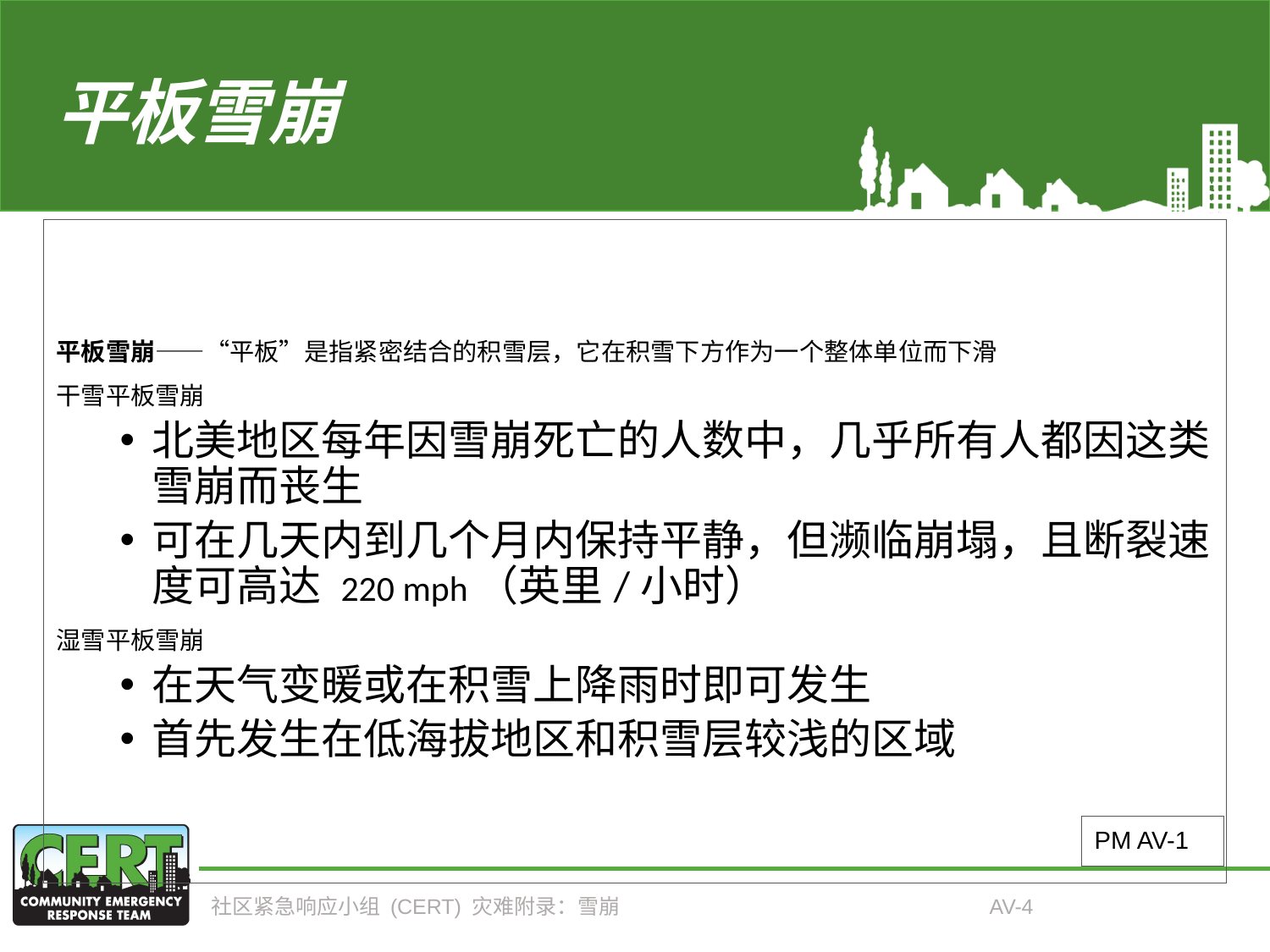

# 平板雪崩
平板雪崩——“平板”是指紧密结合的积雪层，它在积雪下方作为一个整体单位而下滑
干雪平板雪崩
北美地区每年因雪崩死亡的人数中，几乎所有人都因这类雪崩而丧生
可在几天内到几个月内保持平静，但濒临崩塌，且断裂速度可高达 220 mph（英里/小时）
湿雪平板雪崩
在天气变暖或在积雪上降雨时即可发生
首先发生在低海拔地区和积雪层较浅的区域
PM AV-1
社区紧急响应小组 (CERT) 灾难附录：雪崩
AV-4